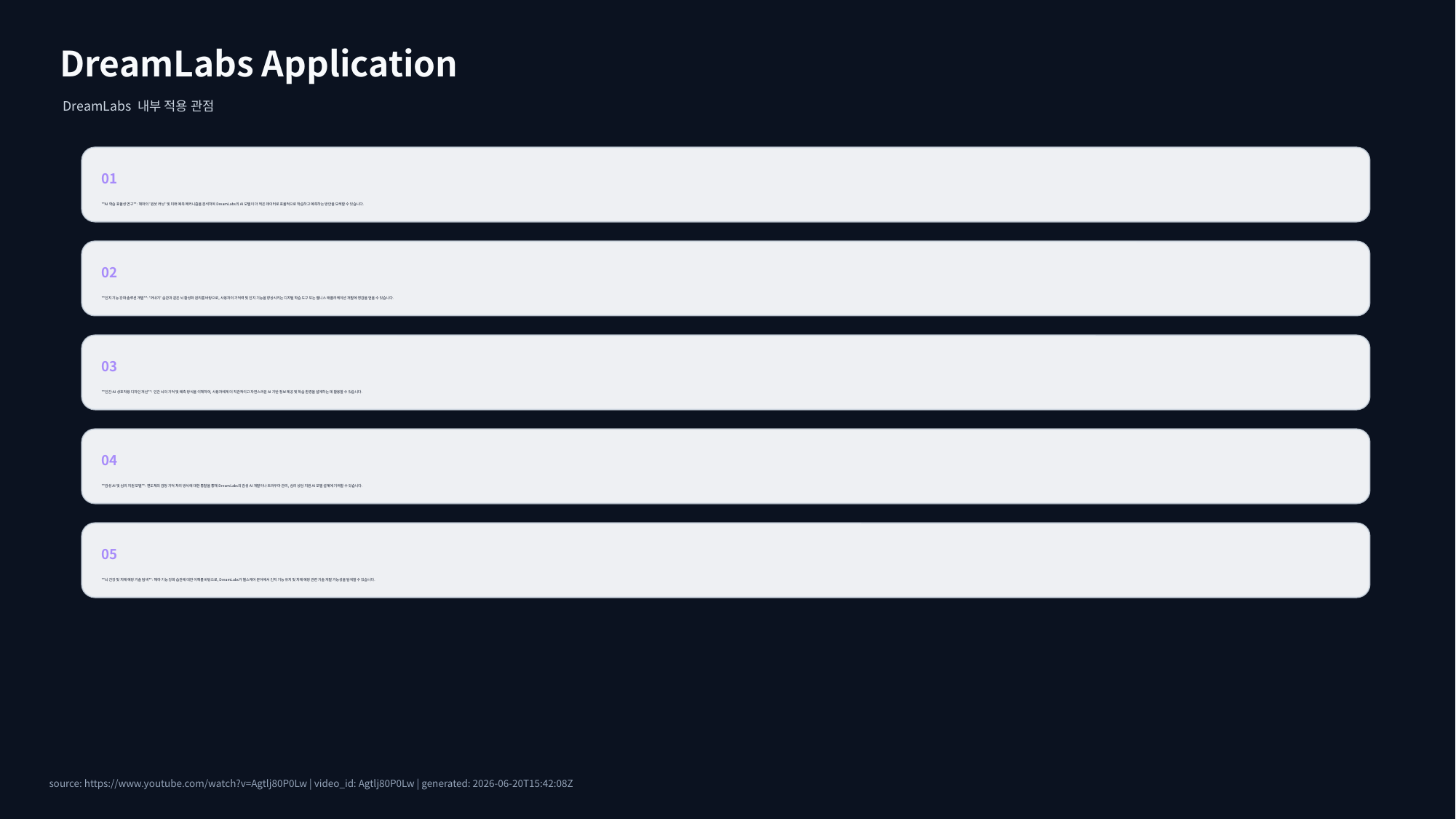

DreamLabs Application
DreamLabs 내부 적용 관점

01
**AI 학습 효율성 연구**: 해마의 '원샷 러닝' 및 미래 예측 메커니즘을 분석하여 DreamLabs의 AI 모델이 더 적은 데이터로 효율적으로 학습하고 예측하는 방안을 모색할 수 있습니다.

02
**인지 기능 강화 솔루션 개발**: '꺼내기' 습관과 같은 뇌 활성화 원리를 바탕으로, 사용자의 기억력 및 인지 기능을 향상시키는 디지털 학습 도구 또는 웰니스 애플리케이션 개발에 영감을 얻을 수 있습니다.

03
**인간-AI 상호작용 디자인 개선**: 인간 뇌의 기억 및 예측 방식을 이해하여, 사용자에게 더 직관적이고 자연스러운 AI 기반 정보 제공 및 학습 환경을 설계하는 데 활용할 수 있습니다.

04
**감성 AI 및 심리 지원 모델**: 편도체의 감정 기억 처리 방식에 대한 통찰을 통해 DreamLabs의 감성 AI 개발이나 트라우마 관리, 심리 상담 지원 AI 모델 설계에 기여할 수 있습니다.

05
**뇌 건강 및 치매 예방 기술 탐색**: 해마 기능 강화 습관에 대한 이해를 바탕으로, DreamLabs가 헬스케어 분야에서 인지 기능 유지 및 치매 예방 관련 기술 개발 가능성을 탐색할 수 있습니다.
source: https://www.youtube.com/watch?v=Agtlj80P0Lw | video_id: Agtlj80P0Lw | generated: 2026-06-20T15:42:08Z